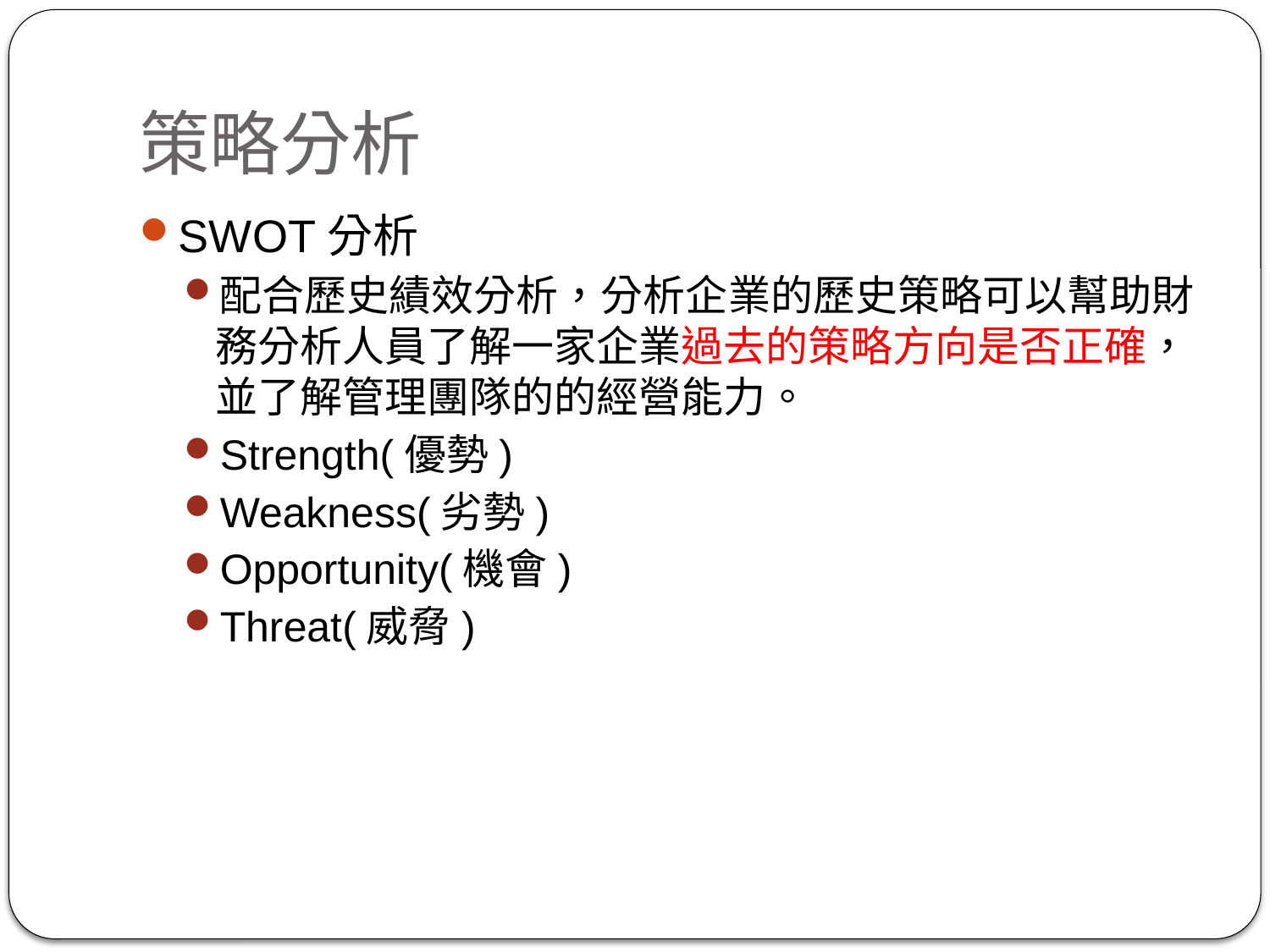

# 策略分析
SWOT分析
配合歷史績效分析，分析企業的歷史策略可以幫助財務分析人員了解一家企業過去的策略方向是否正確，並了解管理團隊的的經營能力。
Strength(優勢)
Weakness(劣勢)
Opportunity(機會)
Threat(威脅)